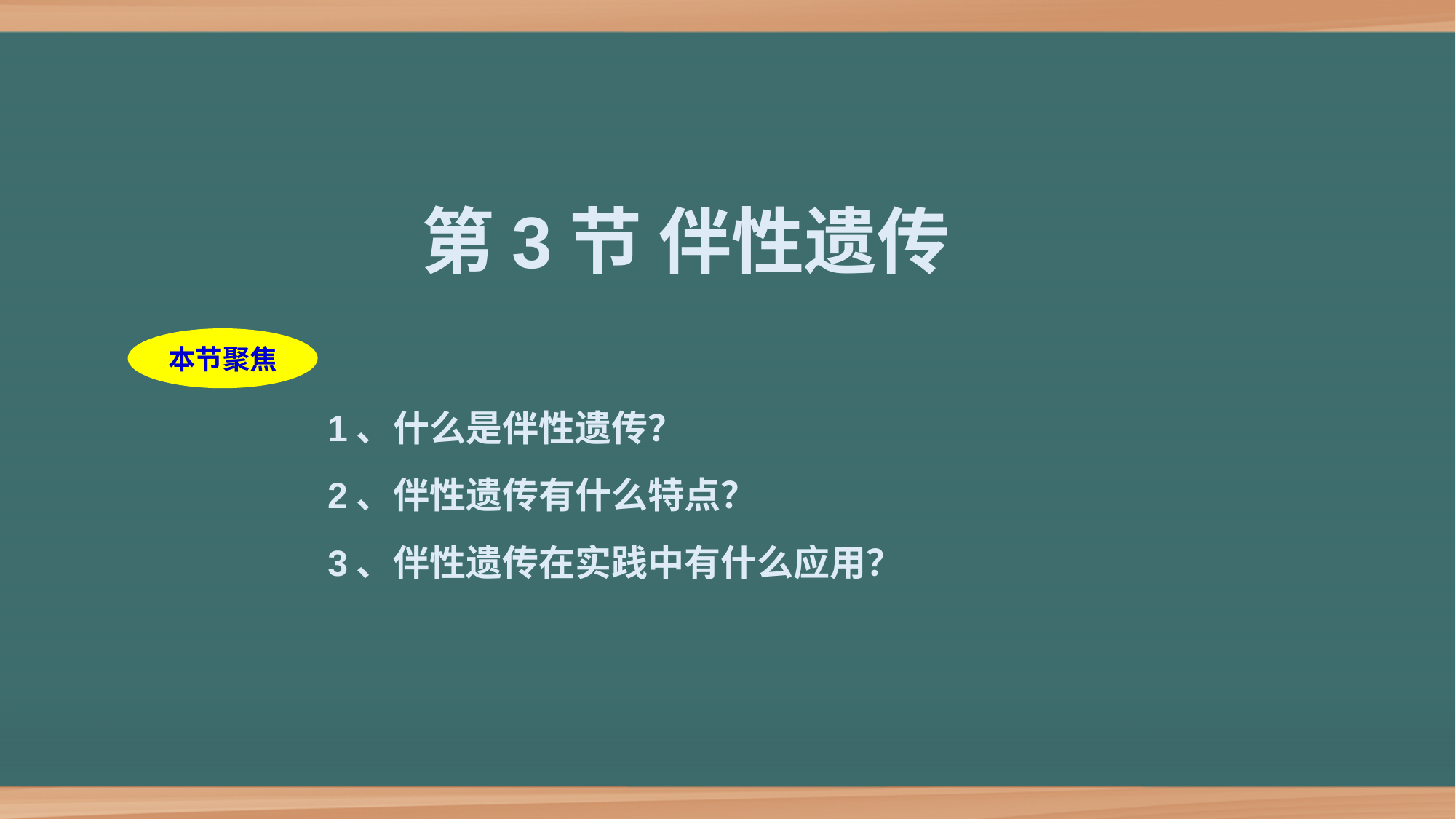

第3节 伴性遗传
本节聚焦
1、什么是伴性遗传？
2、伴性遗传有什么特点？
3、伴性遗传在实践中有什么应用？